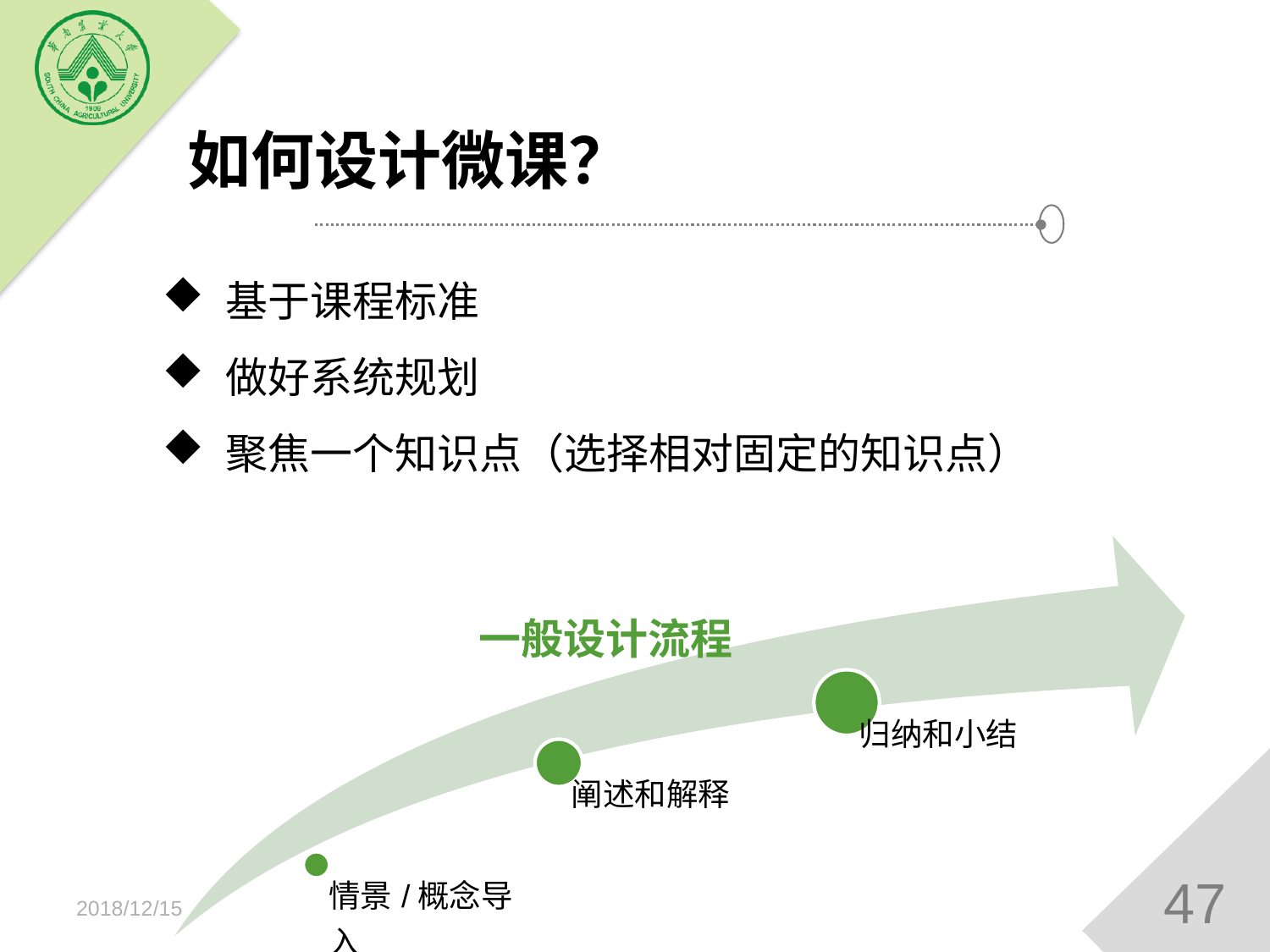

# 如何设计微课？
基于课程标准
做好系统规划
聚焦一个知识点（选择相对固定的知识点）

阐述和解释
归纳和小结
一般设计流程
47
2018/12/15